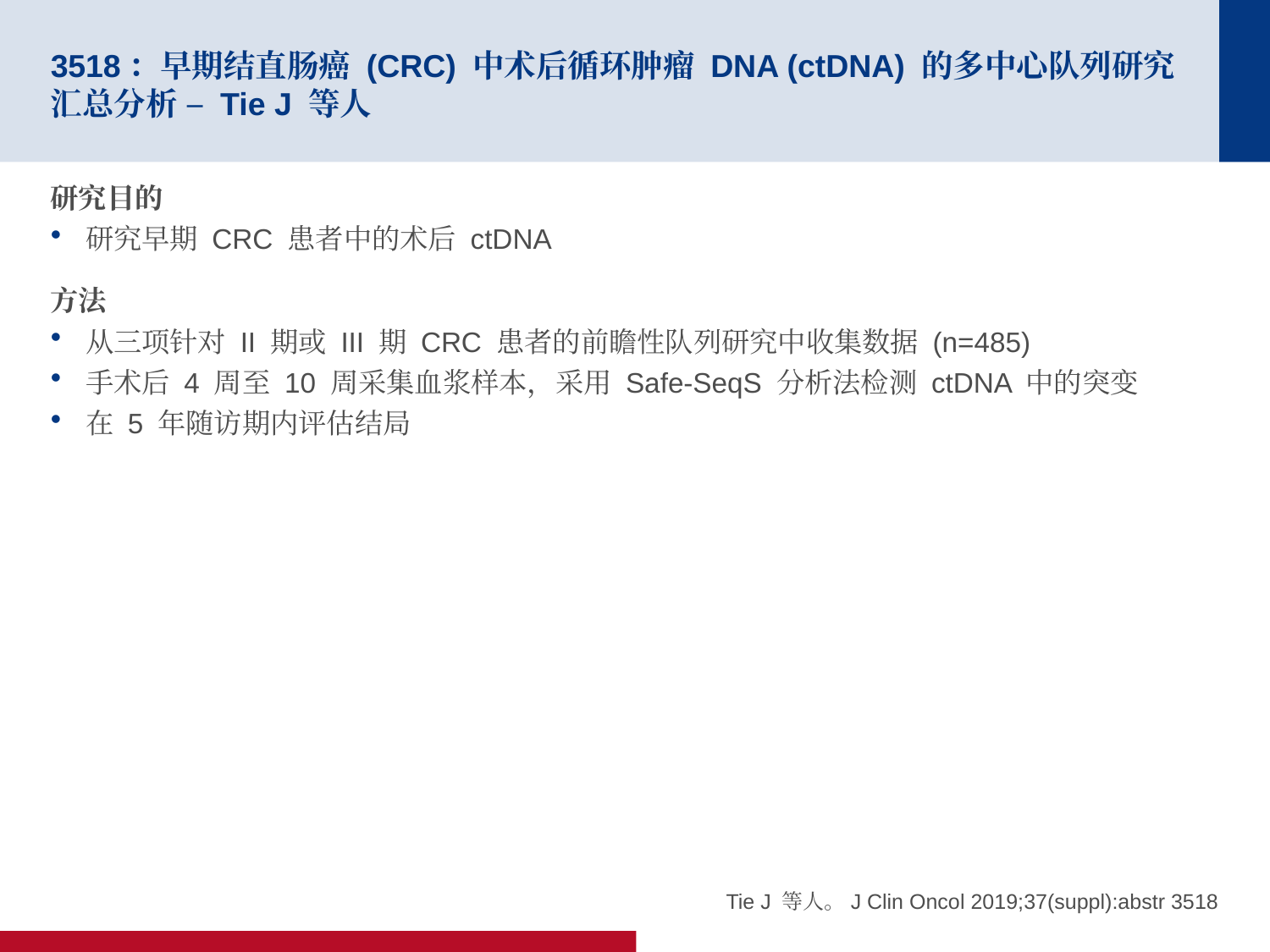

# 3518：早期结直肠癌 (CRC) 中术后循环肿瘤 DNA (ctDNA) 的多中心队列研究汇总分析 – Tie J 等人
研究目的
研究早期 CRC 患者中的术后 ctDNA
方法
从三项针对 II 期或 III 期 CRC 患者的前瞻性队列研究中收集数据 (n=485)
手术后 4 周至 10 周采集血浆样本，采用 Safe-SeqS 分析法检测 ctDNA 中的突变
在 5 年随访期内评估结局
Tie J 等人。J Clin Oncol 2019;37(suppl):abstr 3518